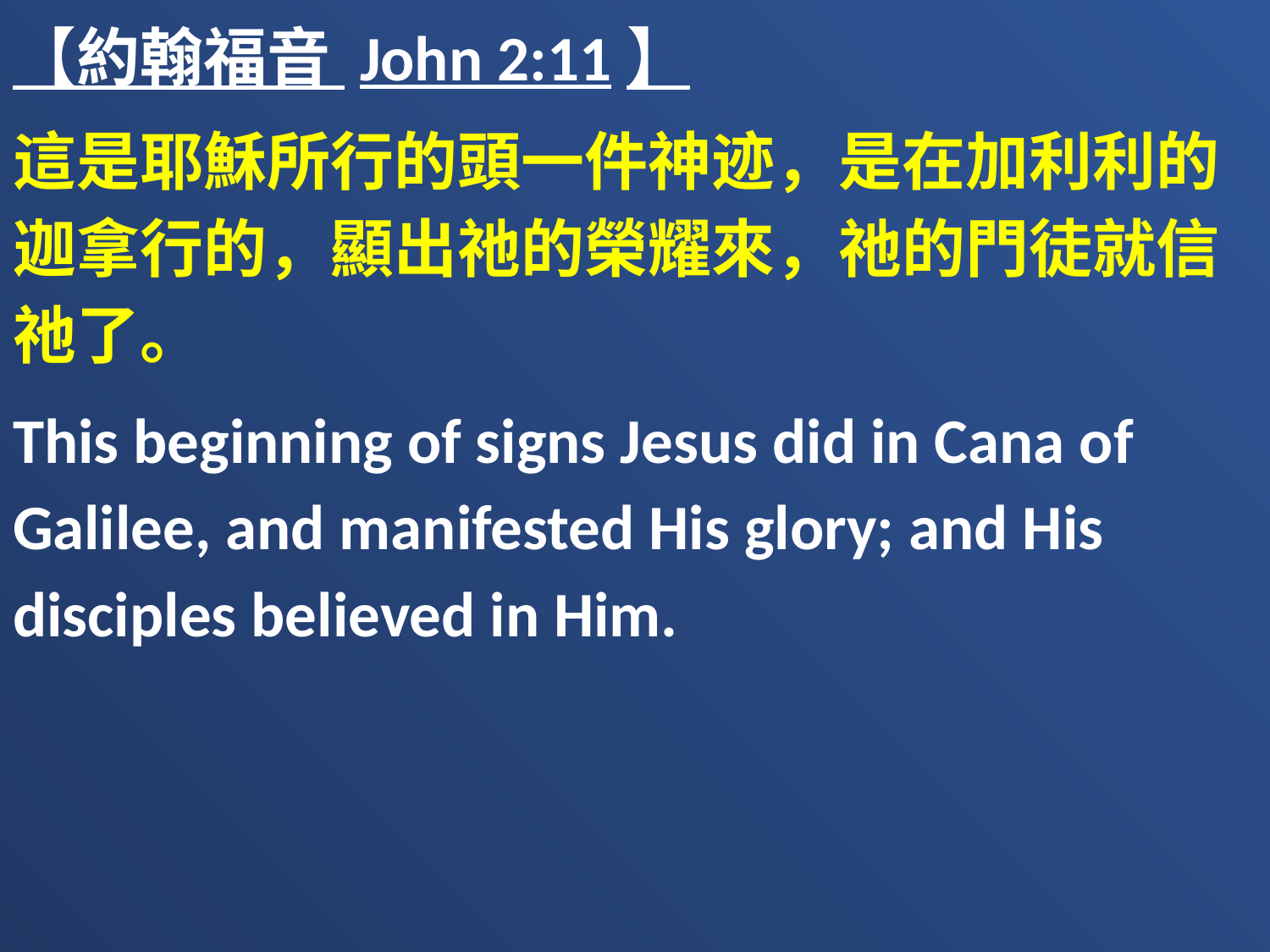

【約翰福音 John 2:11】
這是耶穌所行的頭一件神迹，是在加利利的迦拿行的，顯出祂的榮耀來，祂的門徒就信祂了。
This beginning of signs Jesus did in Cana of Galilee, and manifested His glory; and His disciples believed in Him.